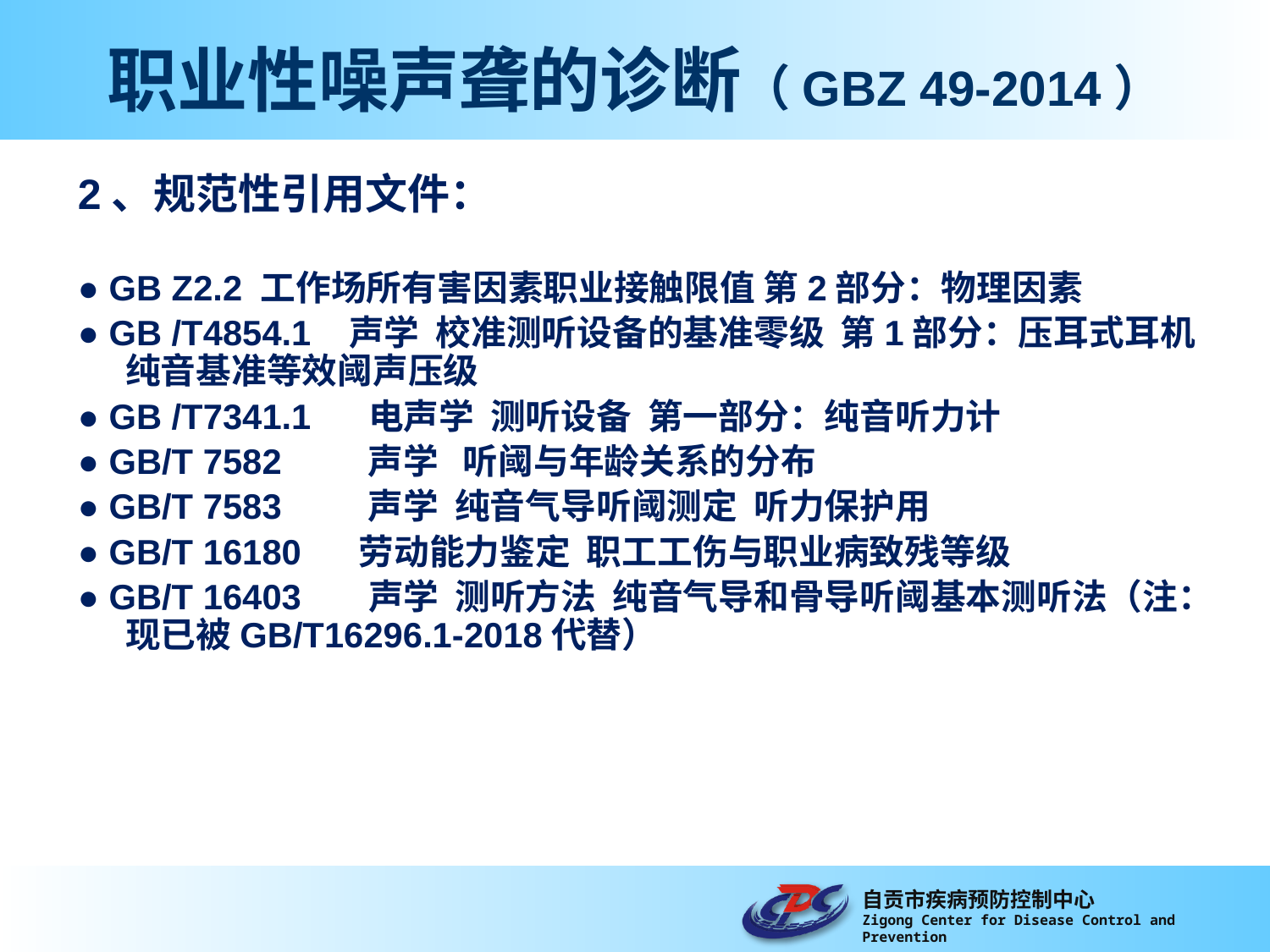

# 职业性噪声聋的诊断（GBZ 49-2014）
2、规范性引用文件：

● GB Z2.2 工作场所有害因素职业接触限值 第2部分：物理因素
● GB /T4854.1   声学  校准测听设备的基准零级  第1部分：压耳式耳机纯音基准等效阈声压级
● GB /T7341.1     电声学  测听设备  第一部分：纯音听力计
● GB/T 7582        声学   听阈与年龄关系的分布
● GB/T 7583        声学  纯音气导听阈测定  听力保护用
● GB/T 16180     劳动能力鉴定  职工工伤与职业病致残等级
● GB/T 16403      声学  测听方法  纯音气导和骨导听阈基本测听法（注：现已被GB/T16296.1-2018代替）

67